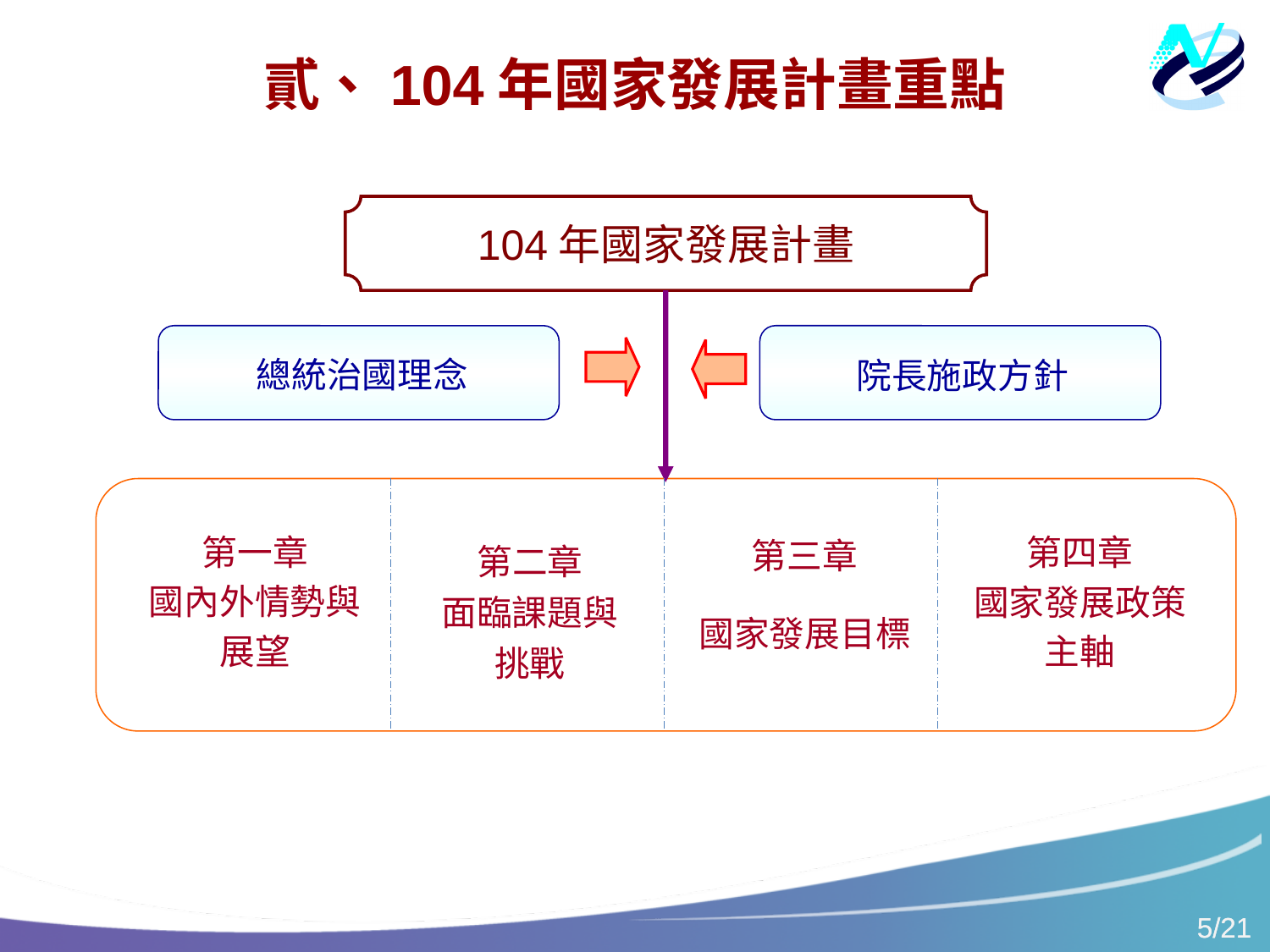

貳、104年國家發展計畫重點
104年國家發展計畫

總統治國理念
院長施政方針

第二章
面臨課題與
挑戰
第一章
國內外情勢與
展望

第三章
國家發展目標
第四章
國家發展政策
主軸